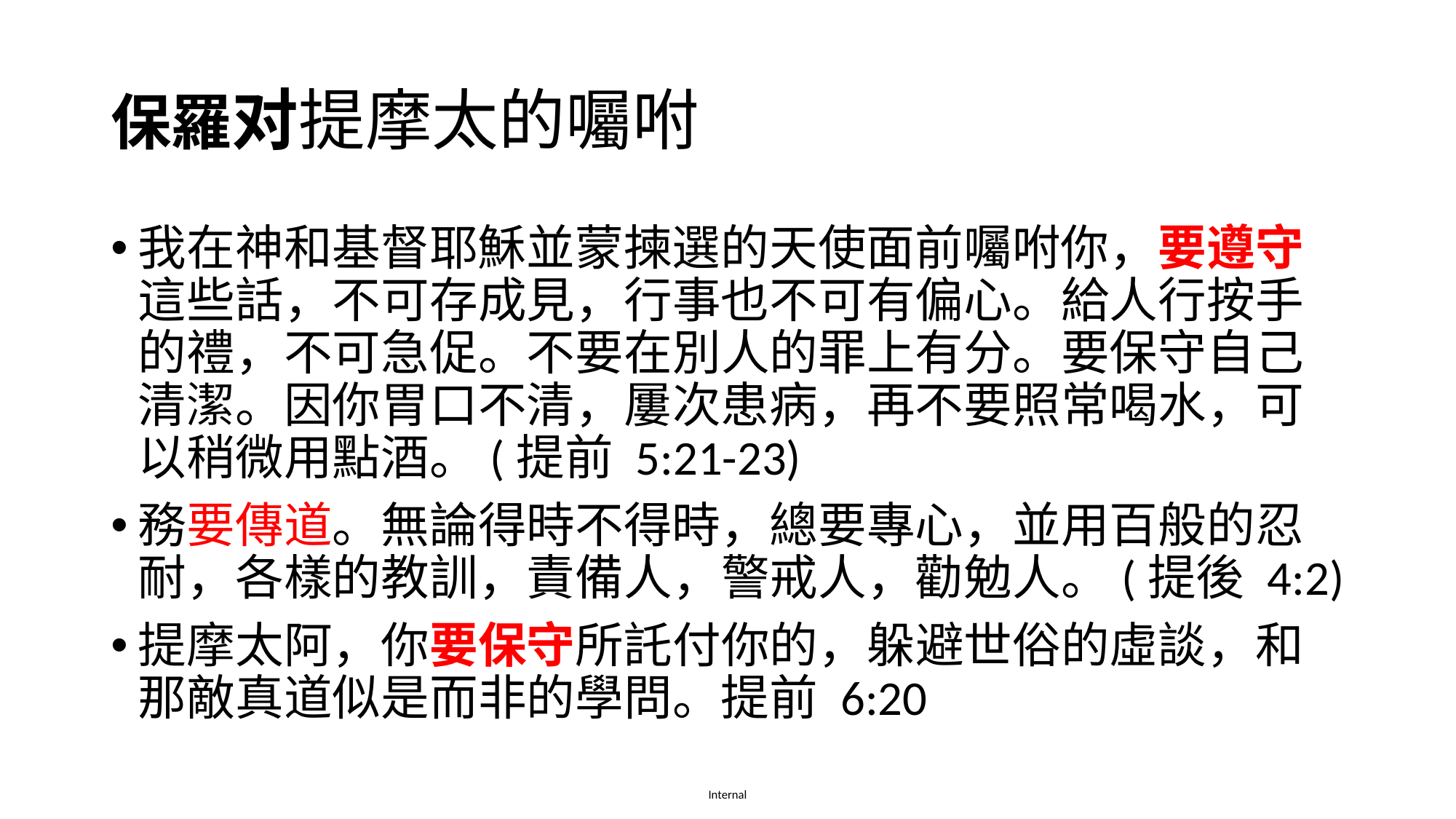

# 保羅对提摩太的囑咐
我在神和基督耶穌並蒙揀選的天使面前囑咐你，要遵守這些話，不可存成見，行事也不可有偏心。給人行按手的禮，不可急促。不要在別人的罪上有分。要保守自己清潔。因你胃口不清，屢次患病，再不要照常喝水，可以稍微用點酒。(提前 5:21-23)
務要傳道。無論得時不得時，總要專心，並用百般的忍耐，各樣的教訓，責備人，警戒人，勸勉人。(提後 4:2)
提摩太阿，你要保守所託付你的，躲避世俗的虛談，和那敵真道似是而非的學問。提前 6:20